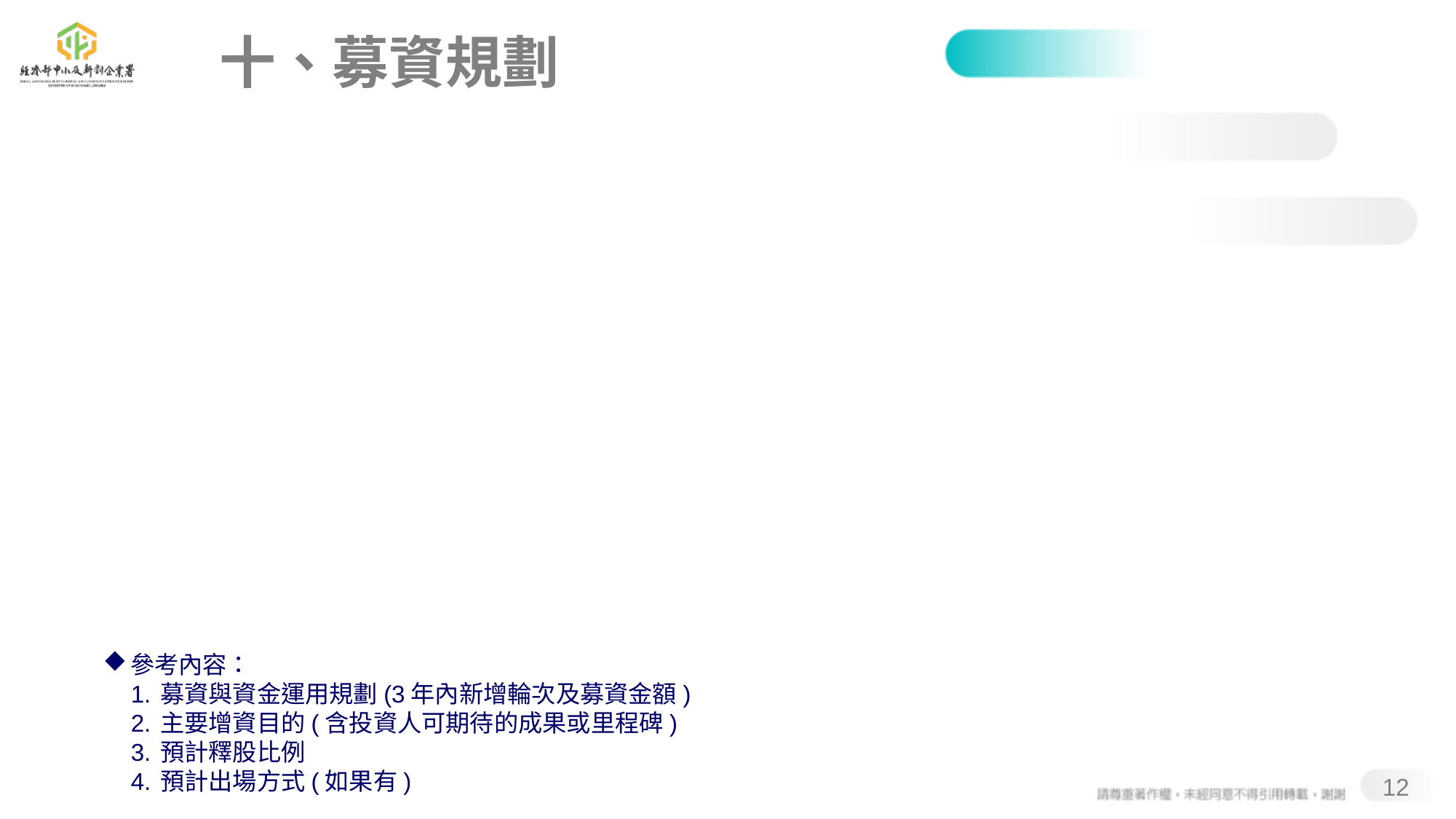

十、募資規劃

參考內容：
募資與資金運用規劃(3年內新增輪次及募資金額)
主要增資目的(含投資人可期待的成果或里程碑)
預計釋股比例
預計出場方式(如果有)
12